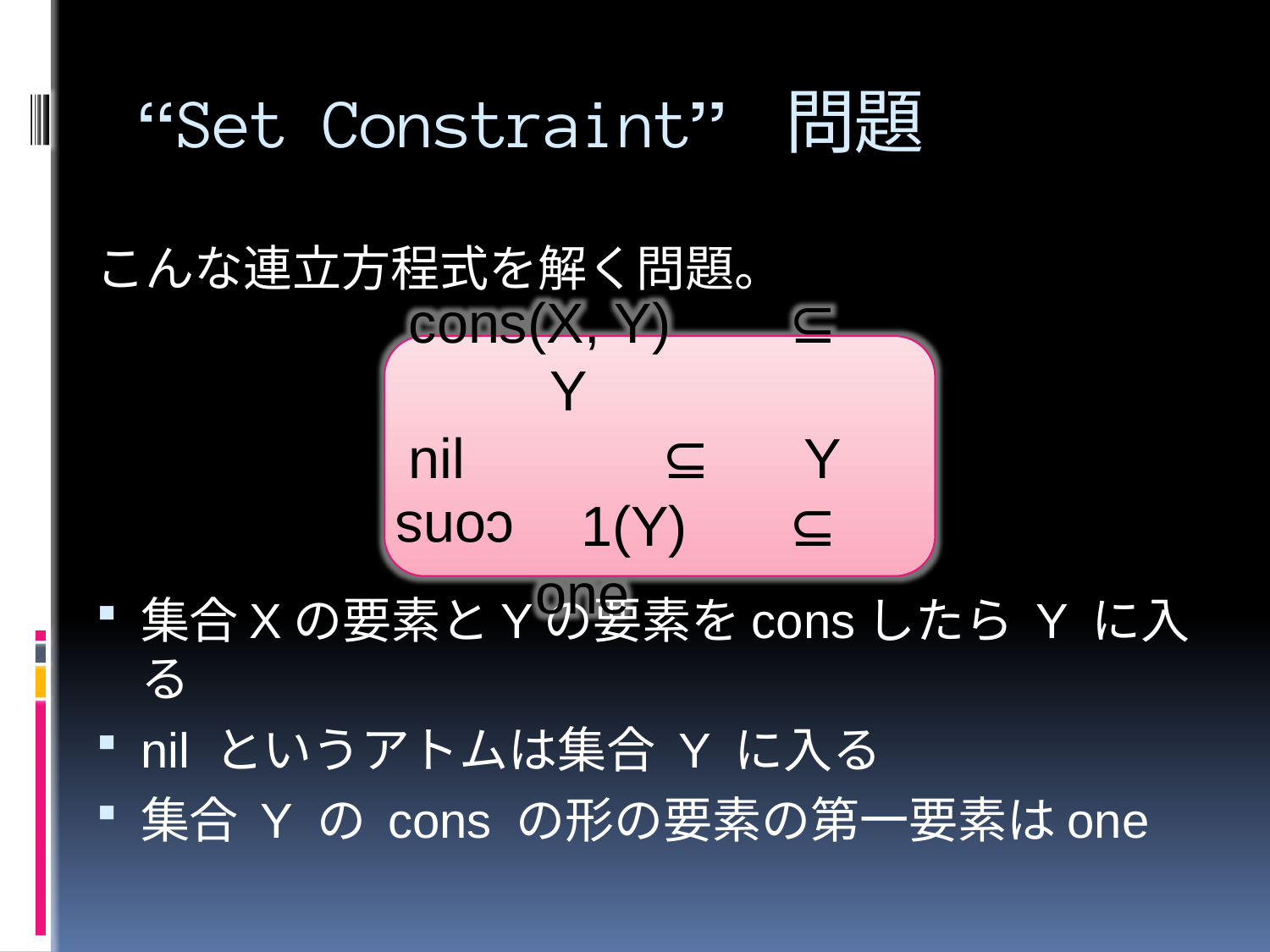

# “Set Constraint” 問題
こんな連立方程式を解く問題。

集合Xの要素とYの要素をconsしたら Y に入る
nil というアトムは集合 Y に入る
集合 Y の cons の形の要素の第一要素はone
cons(X, Y)	⊆	 Y
nil 		⊆	 Y
           1(Y)	⊆	one
cons